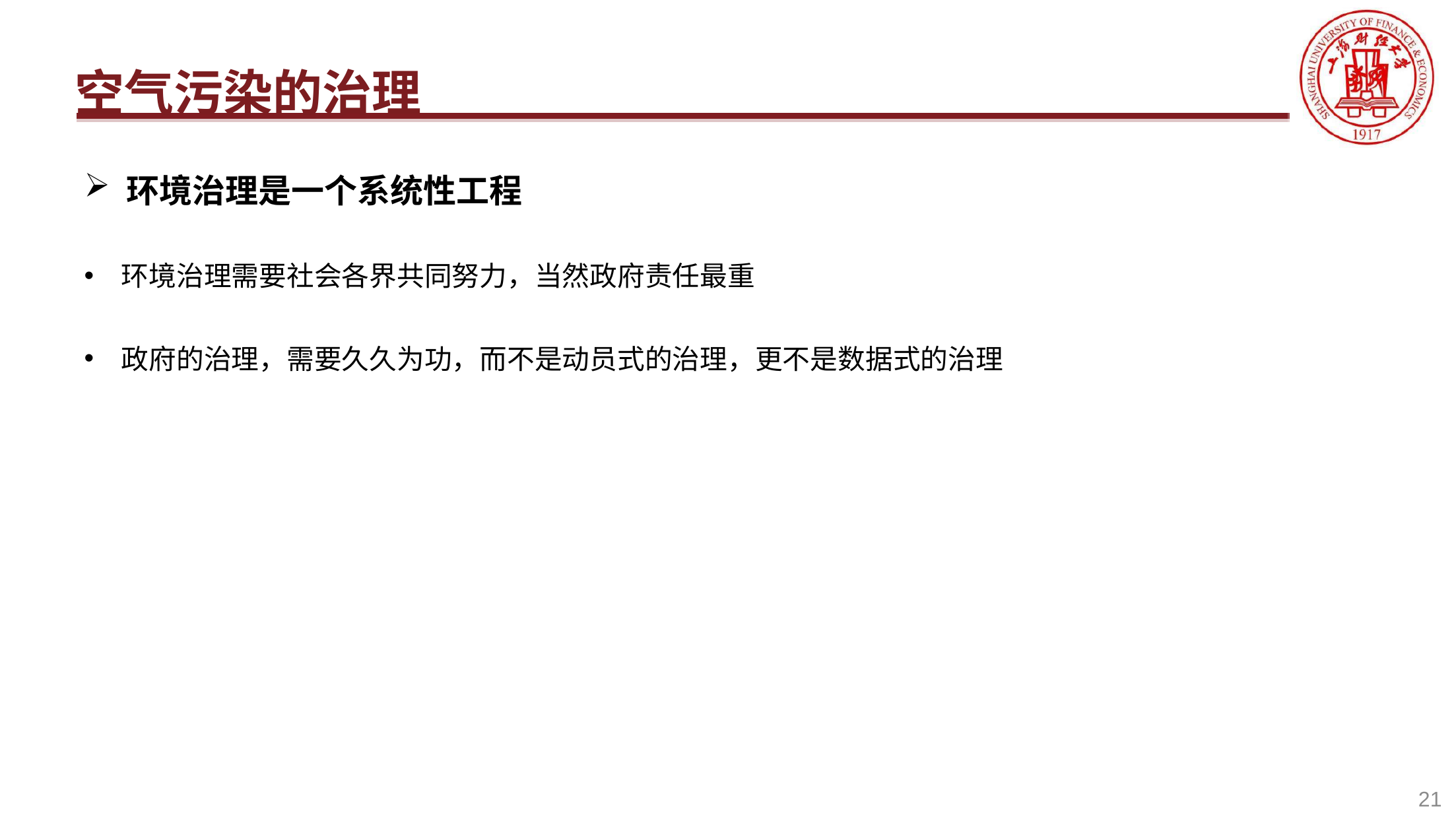

空气污染的治理
环境治理是一个系统性工程

环境治理需要社会各界共同努力，当然政府责任最重

政府的治理，需要久久为功，而不是动员式的治理，更不是数据式的治理

21